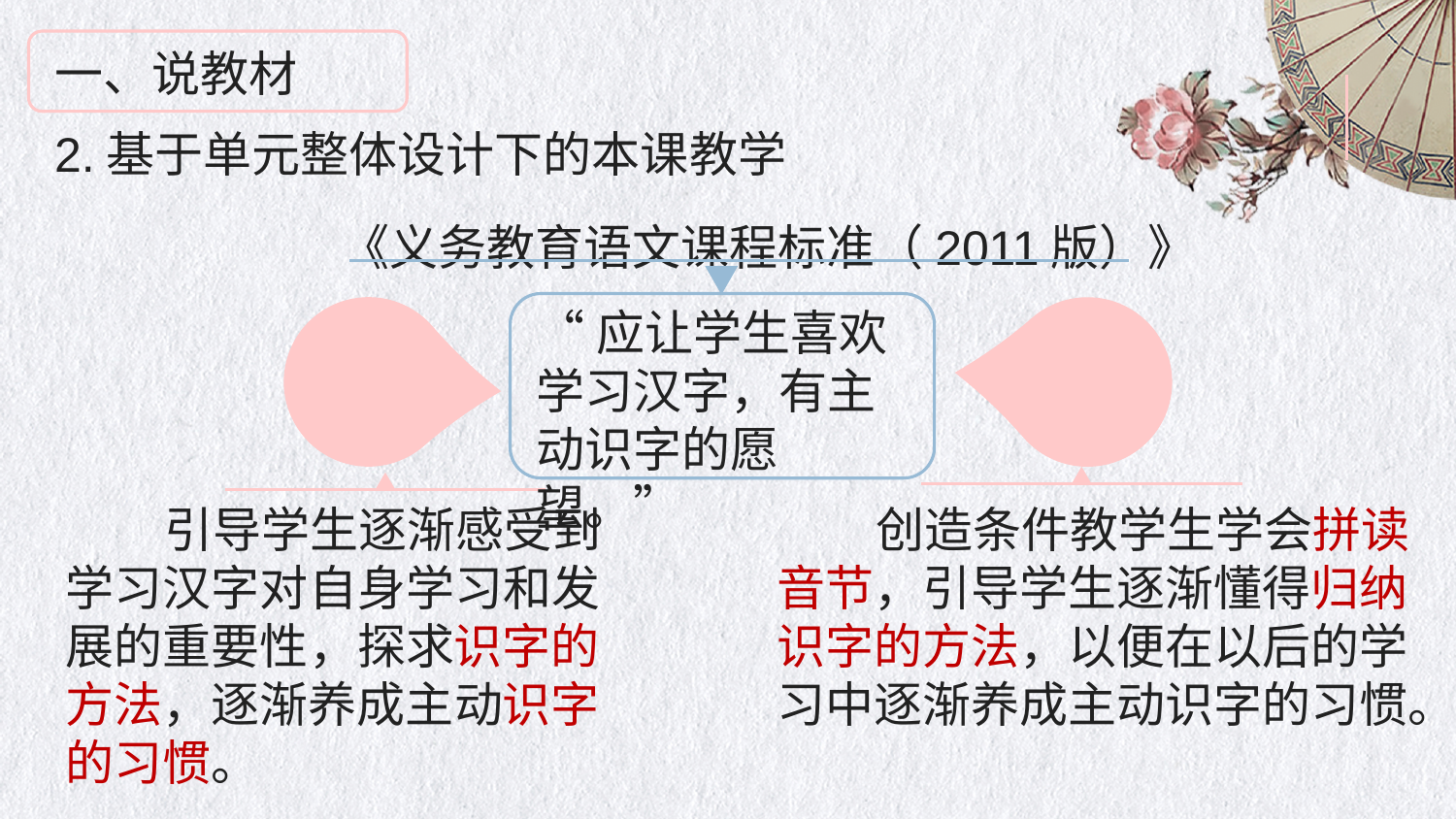

一、说教材
2.基于单元整体设计下的本课教学
《义务教育语文课程标准（2011版）》

“应让学生喜欢学习汉字，有主动识字的愿望。”

        引导学生逐渐感受到学习汉字对自身学习和发展的重要性，探求识字的方法，逐渐养成主动识字的习惯。
        创造条件教学生学会拼读音节，引导学生逐渐懂得归纳识字的方法，以便在以后的学习中逐渐养成主动识字的习惯。